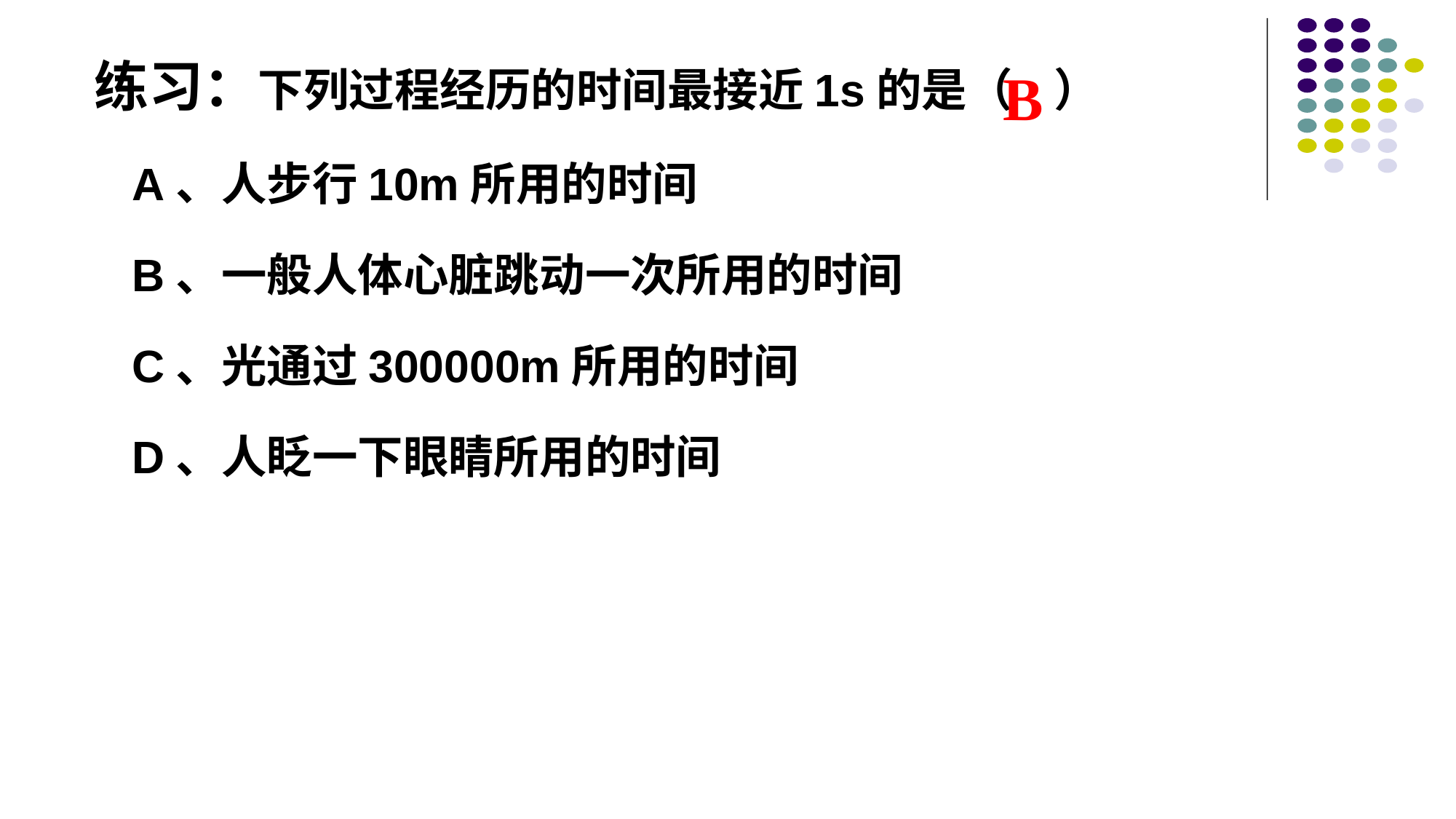

练习：下列过程经历的时间最接近1s的是（    ）
   A、人步行10m所用的时间
   B、一般人体心脏跳动一次所用的时间
   C、光通过300000m所用的时间
   D、人眨一下眼睛所用的时间
B